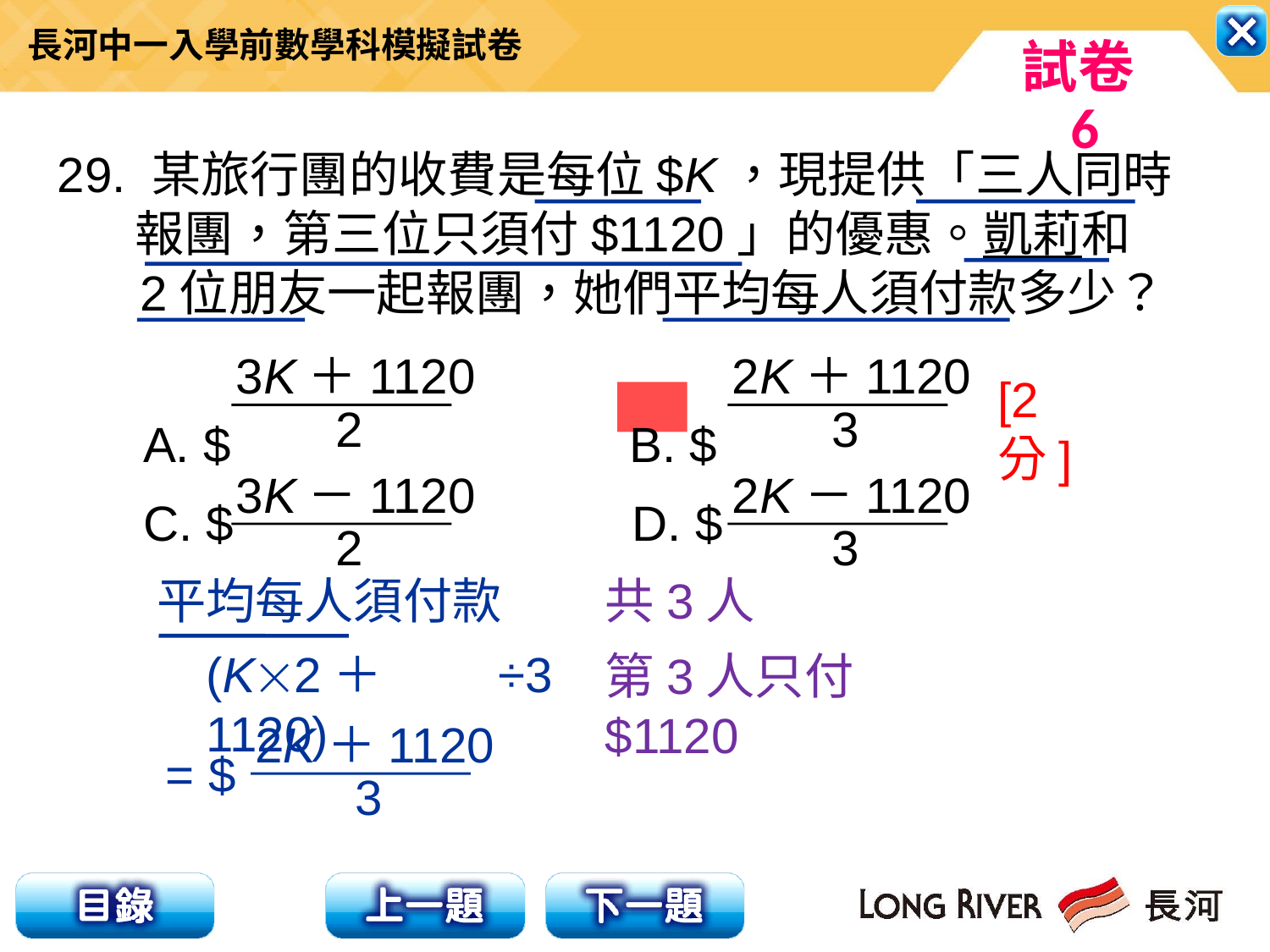

29. 某旅行團的收費是每位$K，現提供「三人同時
      報團，第三位只須付$1120」的優惠。凱莉和
      2位朋友一起報團，她們平均每人須付款多少？

A. $                             B. $
C. $                             D. $
3K＋1120

2

2K＋1120

3

3K－1120

2

2K－1120

3

[2分]

平均每人須付款
共3人

(K×2＋1120)
÷3
第3人只付$1120
2K＋1120

3

= $